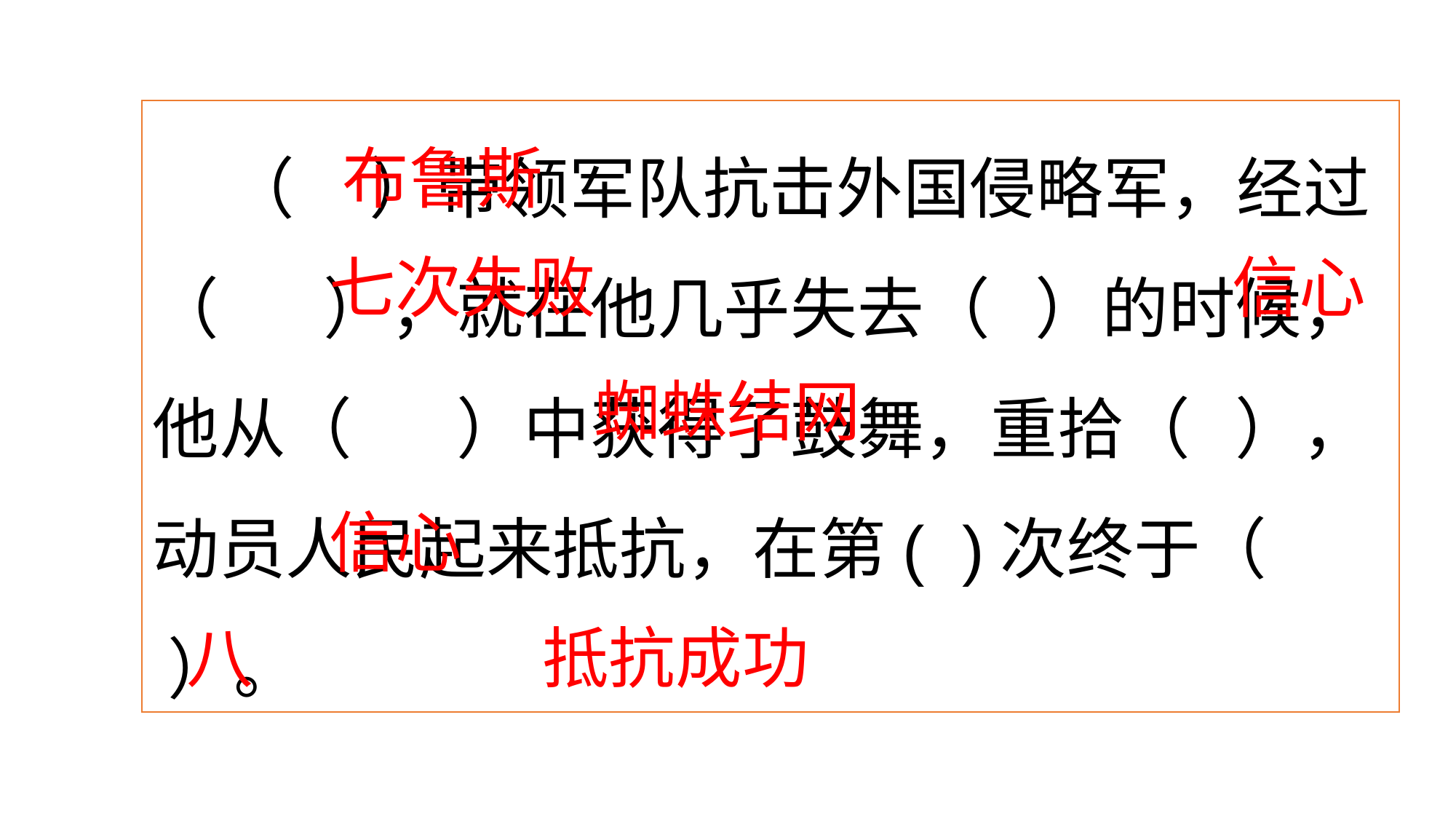

（     ）带领军队抗击外国侵略军，经过（       ），就在他几乎失去（   ）的时候，他从（       ）中获得了鼓舞，重拾（   ），动员人民起来抵抗，在第(  )次终于（       ）。
布鲁斯
七次失败
信心
蜘蛛结网
信心
八
抵抗成功